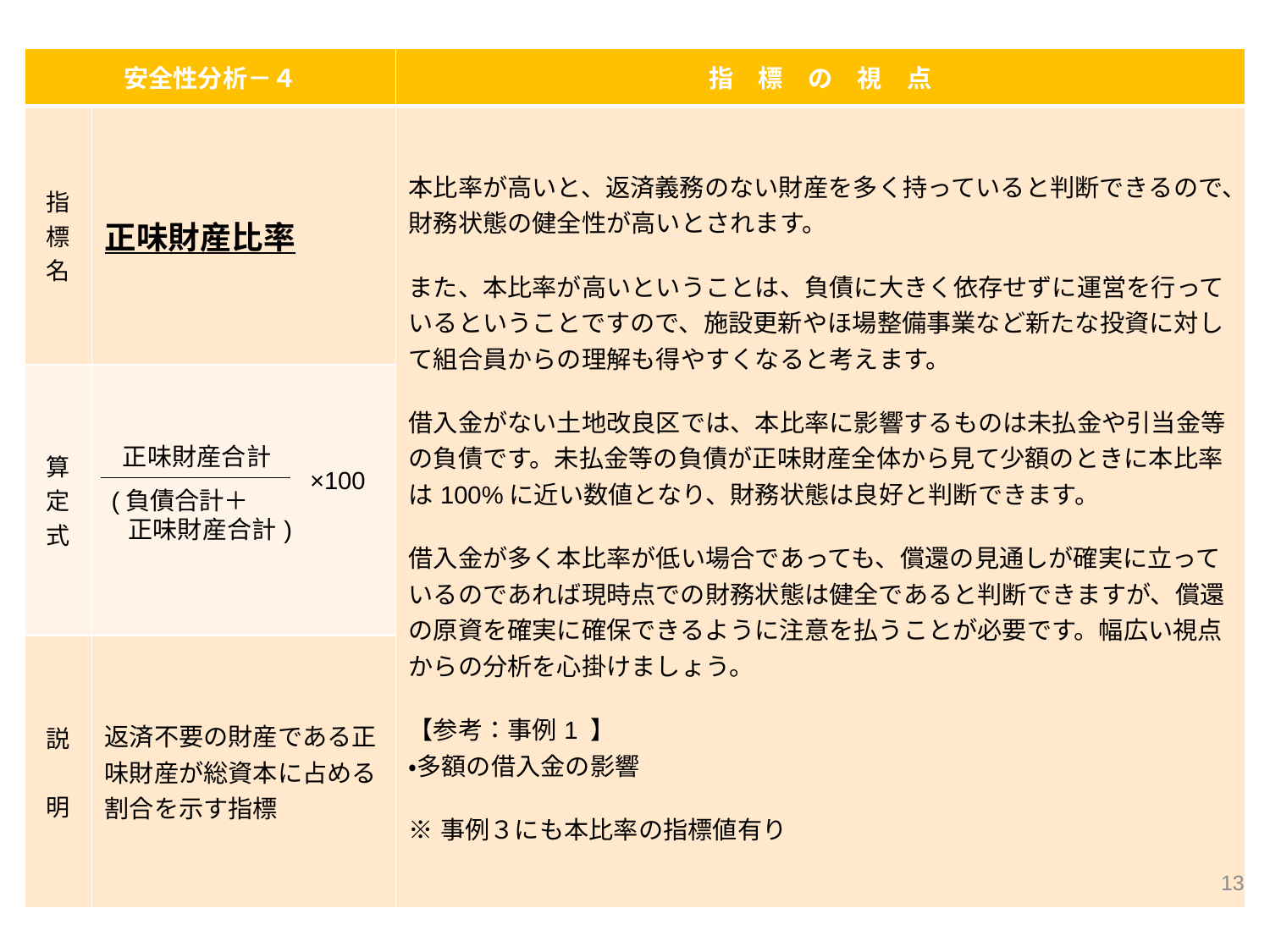

| 安全性分析－４ |  | 指　標　の　視　点 |
| --- | --- | --- |
| 指標名 | 正味財産比率 | 本比率が高いと、返済義務のない財産を多く持っていると判断できるので、財務状態の健全性が高いとされます。 また、本比率が高いということは、負債に大きく依存せずに運営を行っているということですので、施設更新やほ場整備事業など新たな投資に対して組合員からの理解も得やすくなると考えます。 借入金がない土地改良区では、本比率に影響するものは未払金や引当金等の負債です。未払金等の負債が正味財産全体から見て少額のときに本比率は100%に近い数値となり、財務状態は良好と判断できます。 借入金が多く本比率が低い場合であっても、償還の見通しが確実に立っているのであれば現時点での財務状態は健全であると判断できますが、償還の原資を確実に確保できるように注意を払うことが必要です。幅広い視点からの分析を心掛けましょう。 【参考：事例1 】 ・多額の借入金の影響 ※事例３にも本比率の指標値有り |
| 算定式 | 正味財産合計 　　　　　　　　×100 (負債合計＋ 正味財産合計) |  |
| 説　明 | 返済不要の財産である正味財産が総資本に占める割合を示す指標 |  |
13